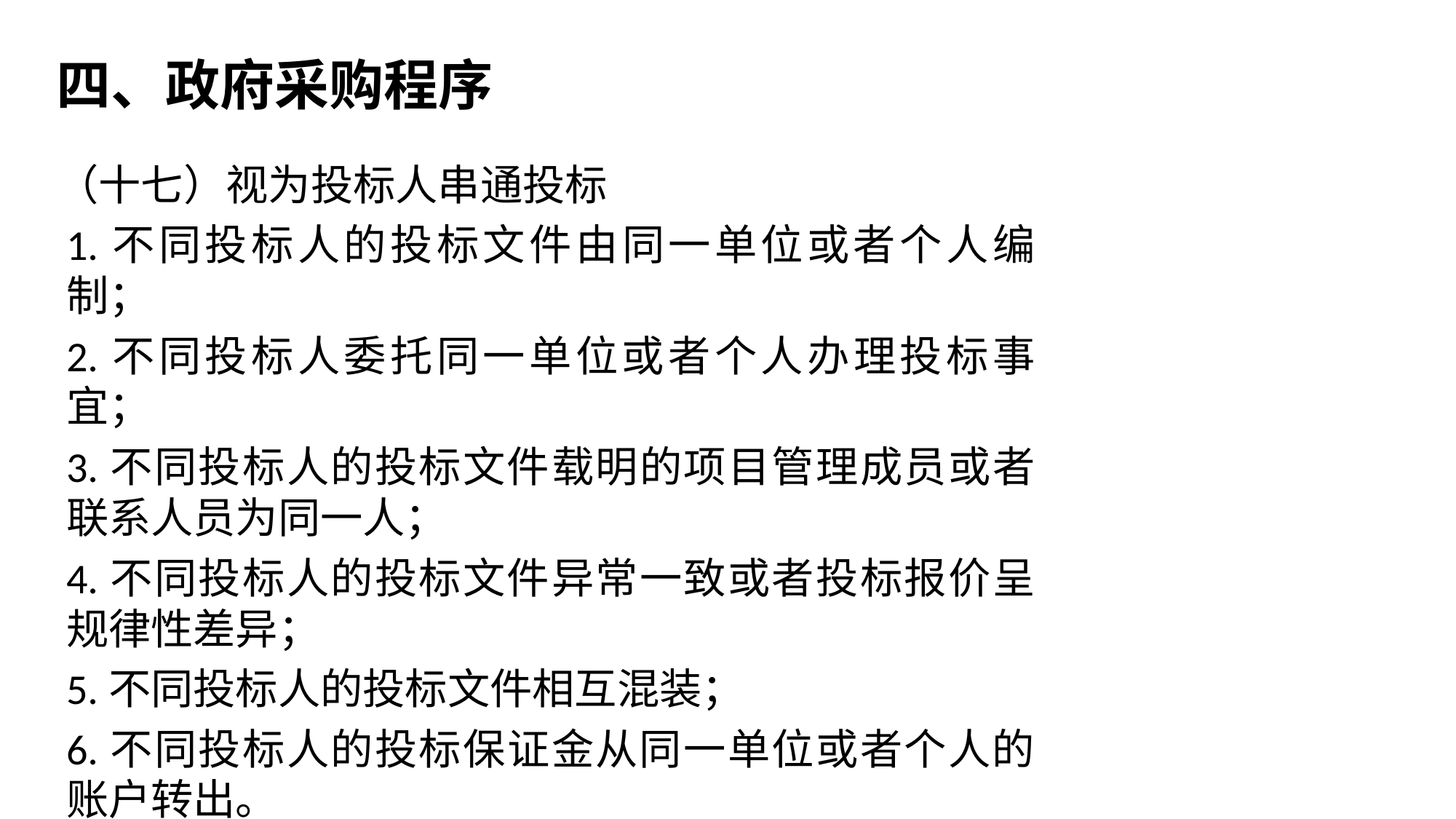

四、政府采购程序
（十七）视为投标人串通投标
1.不同投标人的投标文件由同一单位或者个人编制；
2.不同投标人委托同一单位或者个人办理投标事宜；
3.不同投标人的投标文件载明的项目管理成员或者联系人员为同一人；
4.不同投标人的投标文件异常一致或者投标报价呈规律性差异；
5.不同投标人的投标文件相互混装；
6.不同投标人的投标保证金从同一单位或者个人的账户转出。